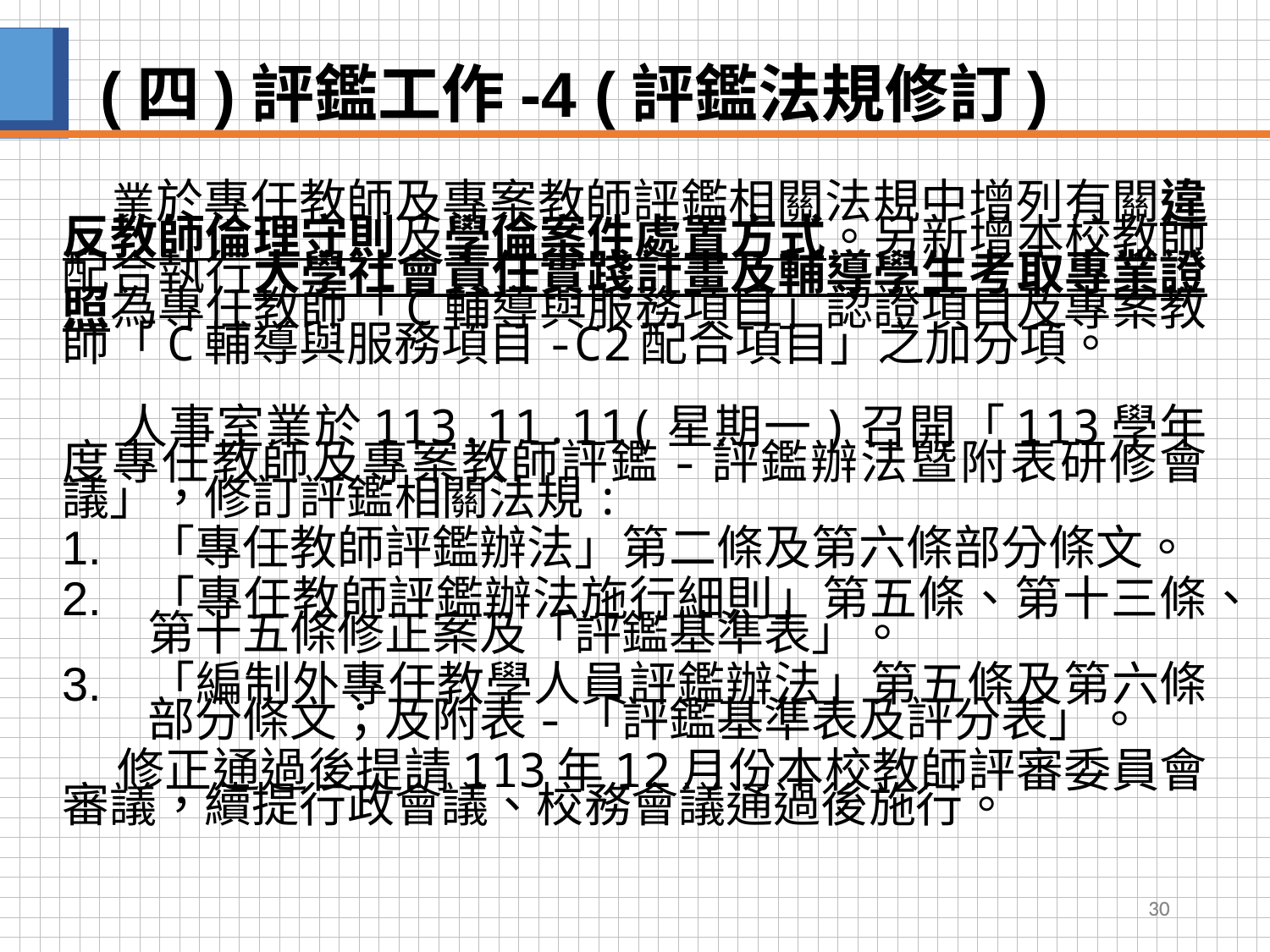

# (四)評鑑工作-4 (評鑑法規修訂)
     業於專任教師及專案教師評鑑相關法規中增列有關違反教師倫理守則及學倫案件處置方式。另新增本校教師配合執行大學社會責任實踐計畫及輔導學生考取專業證照為專任教師「C輔導與服務項目」認證項目及專案教師「C輔導與服務項目-C2配合項目」之加分項。

    人事室業於113.11.11(星期一)召開「113學年度專任教師及專案教師評鑑-評鑑辦法暨附表研修會議」，修訂評鑑相關法規:
「專任教師評鑑辦法」第二條及第六條部分條文。
「專任教師評鑑辦法施行細則」第五條、第十三條、第十五條修正案及「評鑑基準表」。
「編制外專任教學人員評鑑辦法」第五條及第六條部分條文；及附表-「評鑑基準表及評分表」。
    修正通過後提請113年12月份本校教師評審委員會審議，續提行政會議、校務會議通過後施行。
30